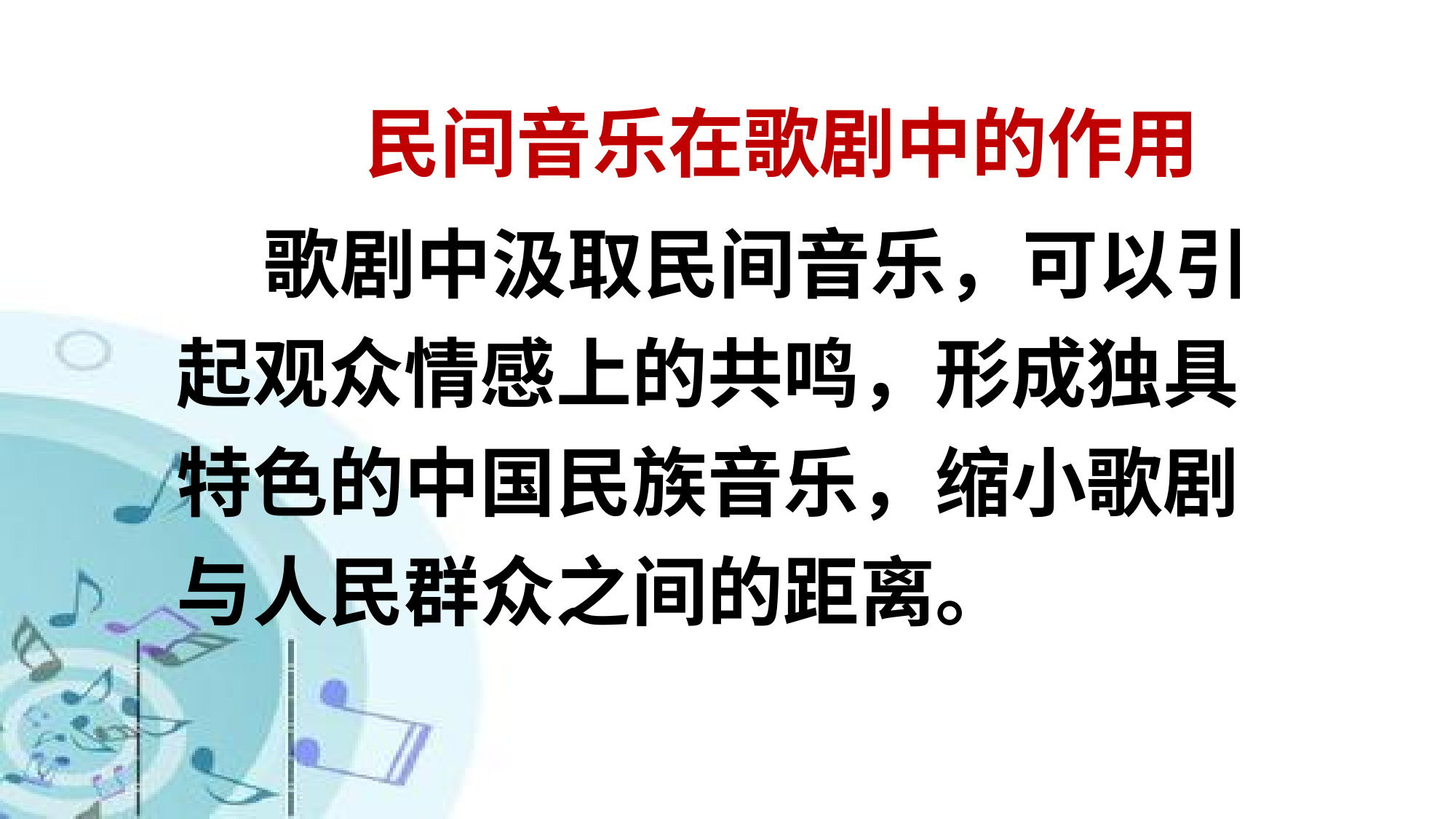

民间音乐在歌剧中的作用
    歌剧中汲取民间音乐，可以引起观众情感上的共鸣，形成独具特色的中国民族音乐，缩小歌剧与人民群众之间的距离。